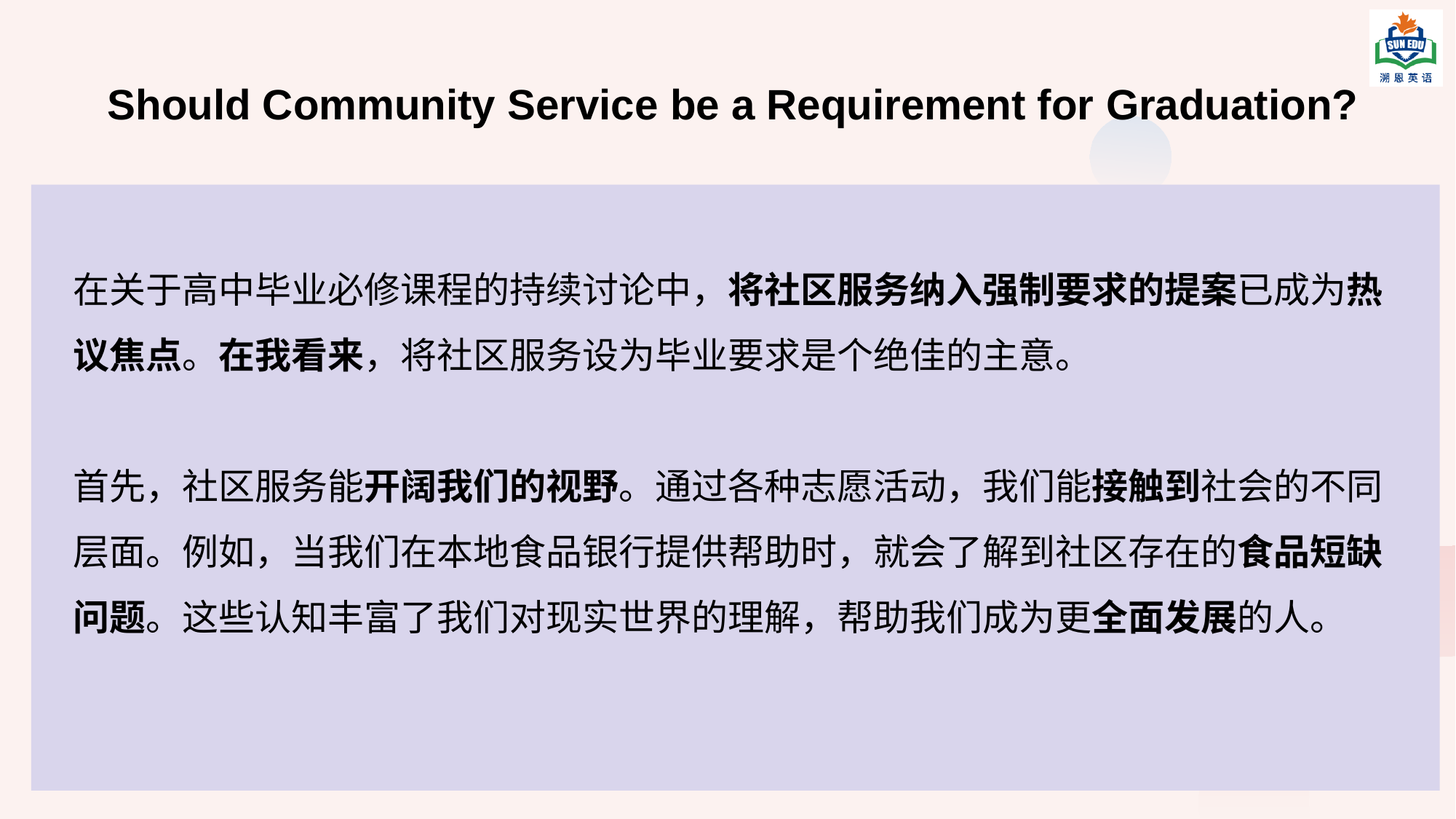

Should Community Service be a Requirement for Graduation?​

In the ongoing conversation about high school graduation prerequisites, the proposal of making community service a compulsory part has become a hot - button issue. From my perspective, it is an excellent idea to make community service a graduation requirement.​

Firstly, community service broadens our horizons. Through various volunteer activities, we are exposed to different aspects of society. For instance, when we help out at a local food bank, we get to know about the food insecurity problem in our community. This knowledge enriches our understanding of the real world and helps us become more well - rounded individuals.​

在关于高中毕业必修课程的持续讨论中，将社区服务纳入强制要求的提案已成为热议焦点。在我看来，将社区服务设为毕业要求是个绝佳的主意。

首先，社区服务能开阔我们的视野。通过各种志愿活动，我们能接触到社会的不同层面。例如，当我们在本地食品银行提供帮助时，就会了解到社区存在的食品短缺问题。这些认知丰富了我们对现实世界的理解，帮助我们成为更全面发展的人。